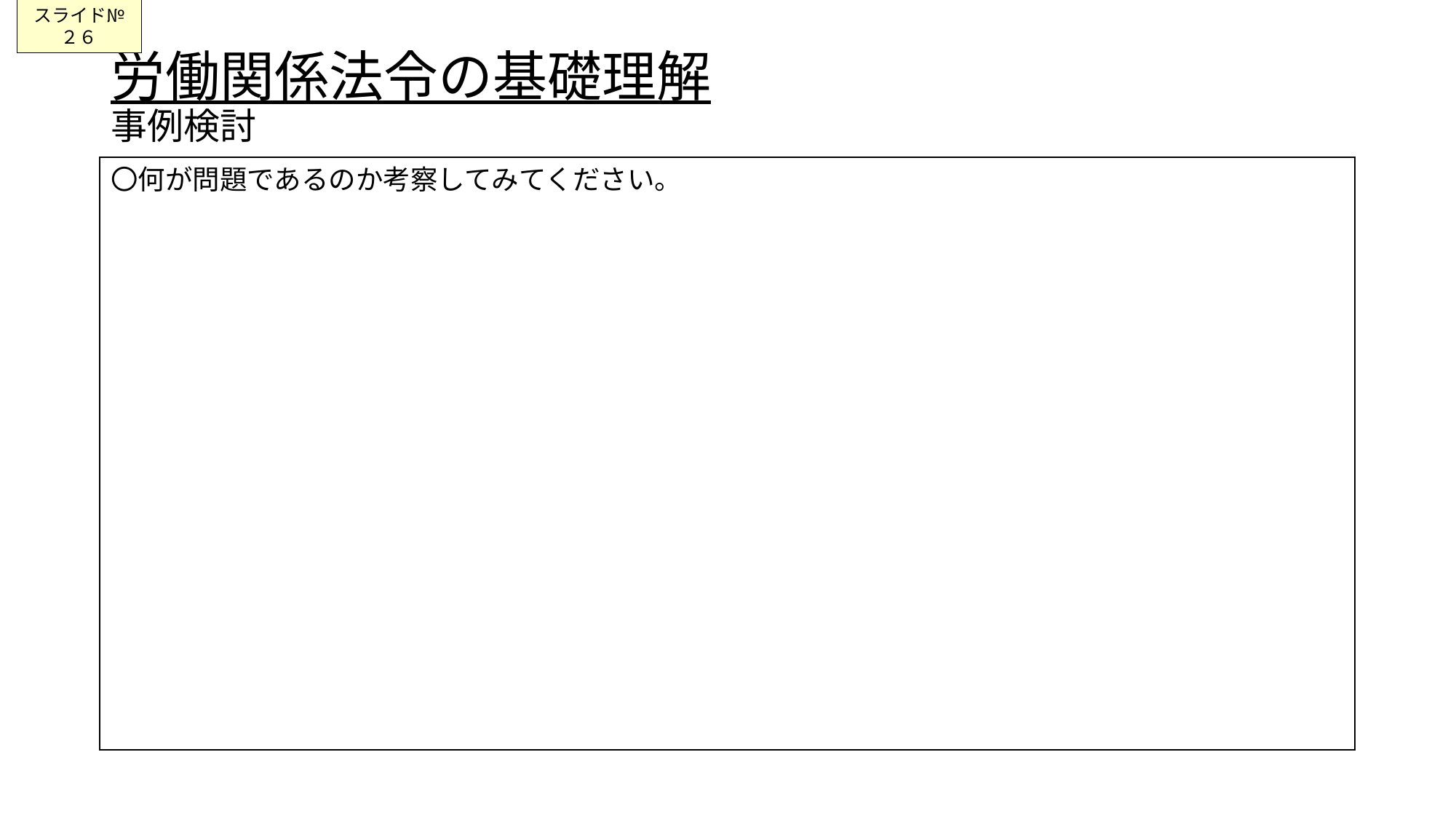

スライド№２６
# 労働関係法令の基礎理解 事例検討
〇何が問題であるのか考察してみてください。